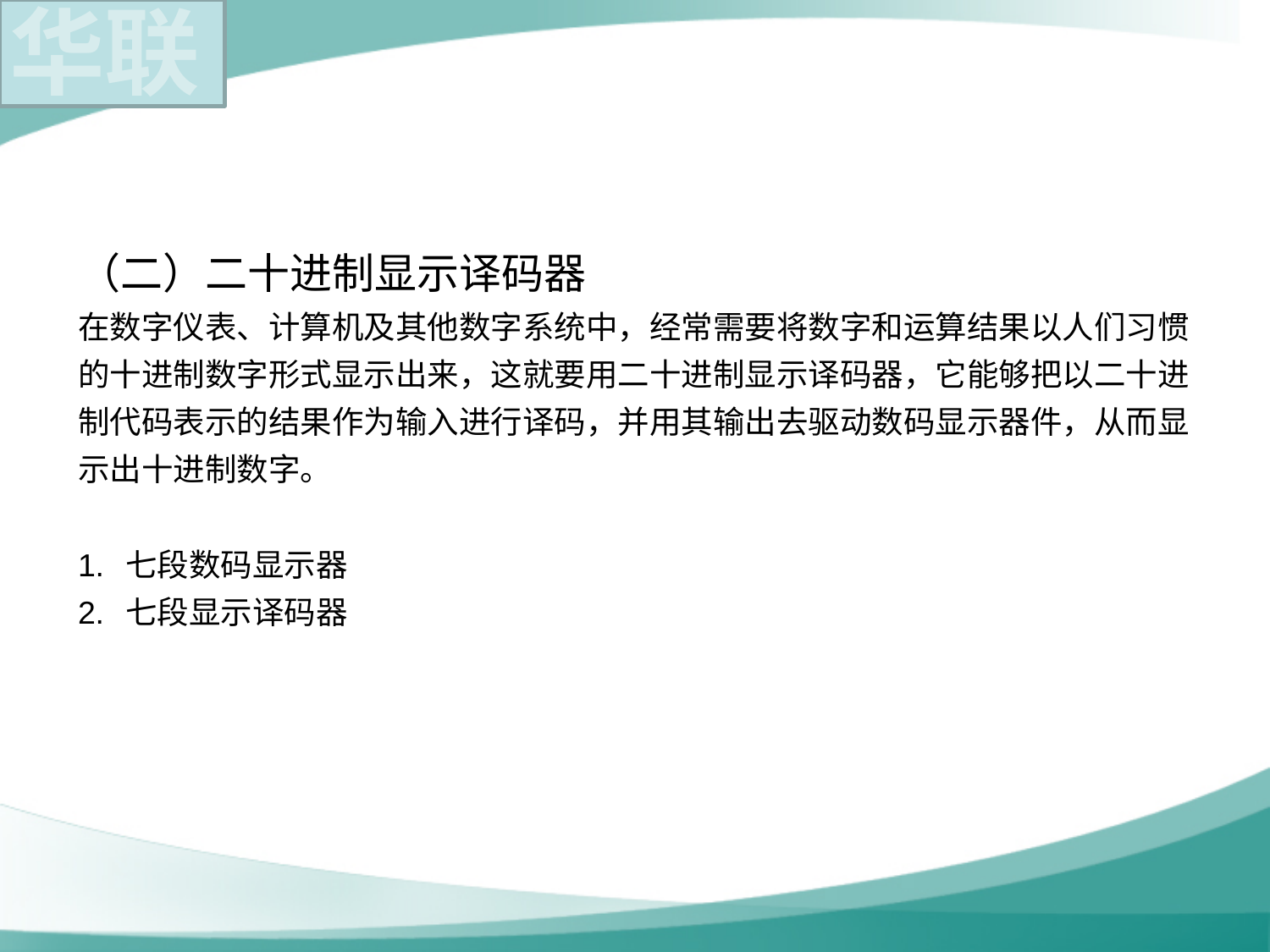

（二）二十进制显示译码器
在数字仪表、计算机及其他数字系统中，经常需要将数字和运算结果以人们习惯的十进制数字形式显示出来，这就要用二十进制显示译码器，它能够把以二十进制代码表示的结果作为输入进行译码，并用其输出去驱动数码显示器件，从而显示出十进制数字。

七段数码显示器
七段显示译码器